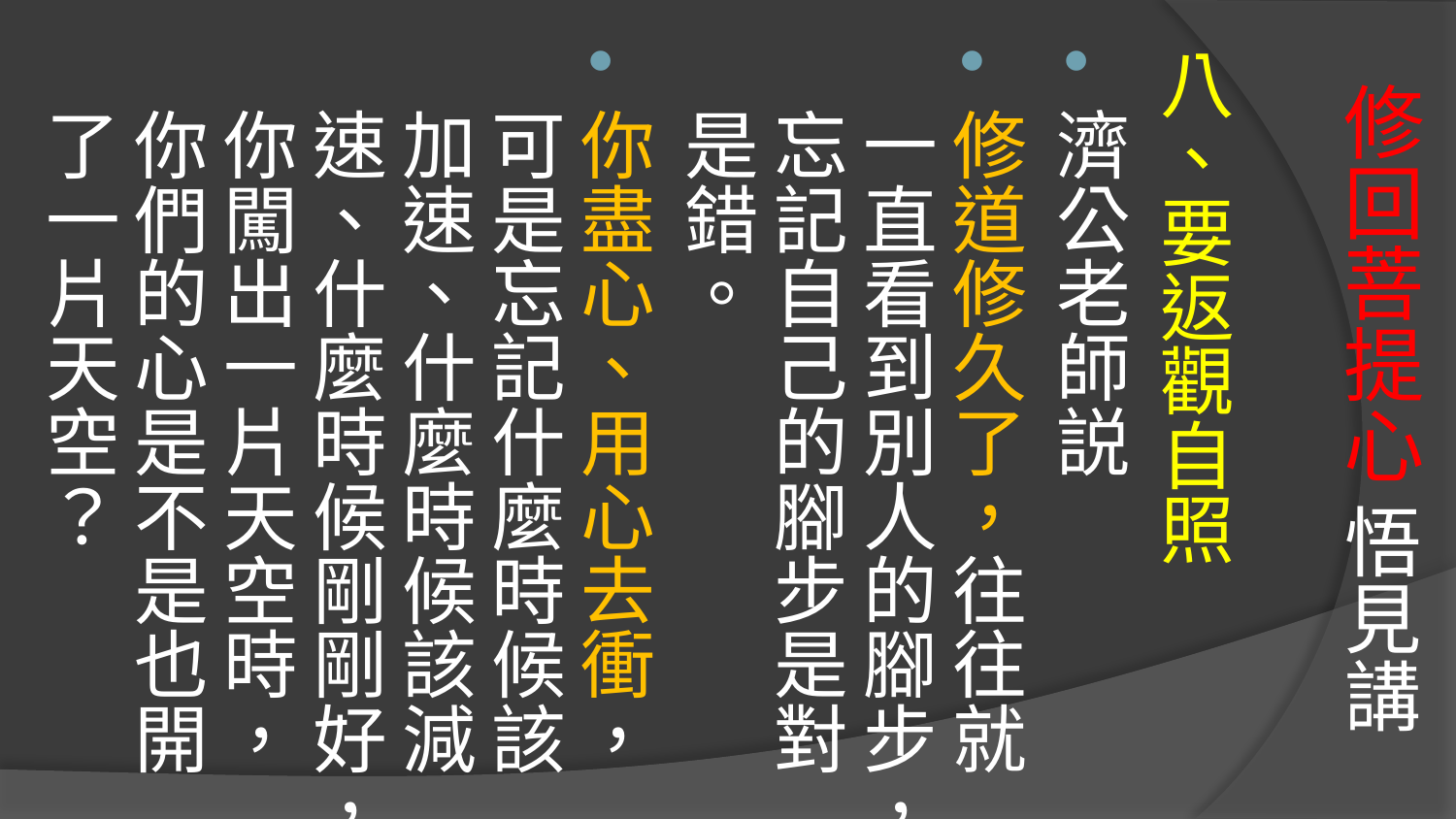

# 修回菩提心 悟見講
八、要返觀自照
濟公老師説
修道修久了，往往就一直看到別人的腳步，忘記自己的腳步是對是錯。
你盡心、用心去衝，可是忘記什麼時候該加速、什麼時候該減速、什麼時候剛剛好，你闖出一片天空時，你們的心是不是也開了一片天空？